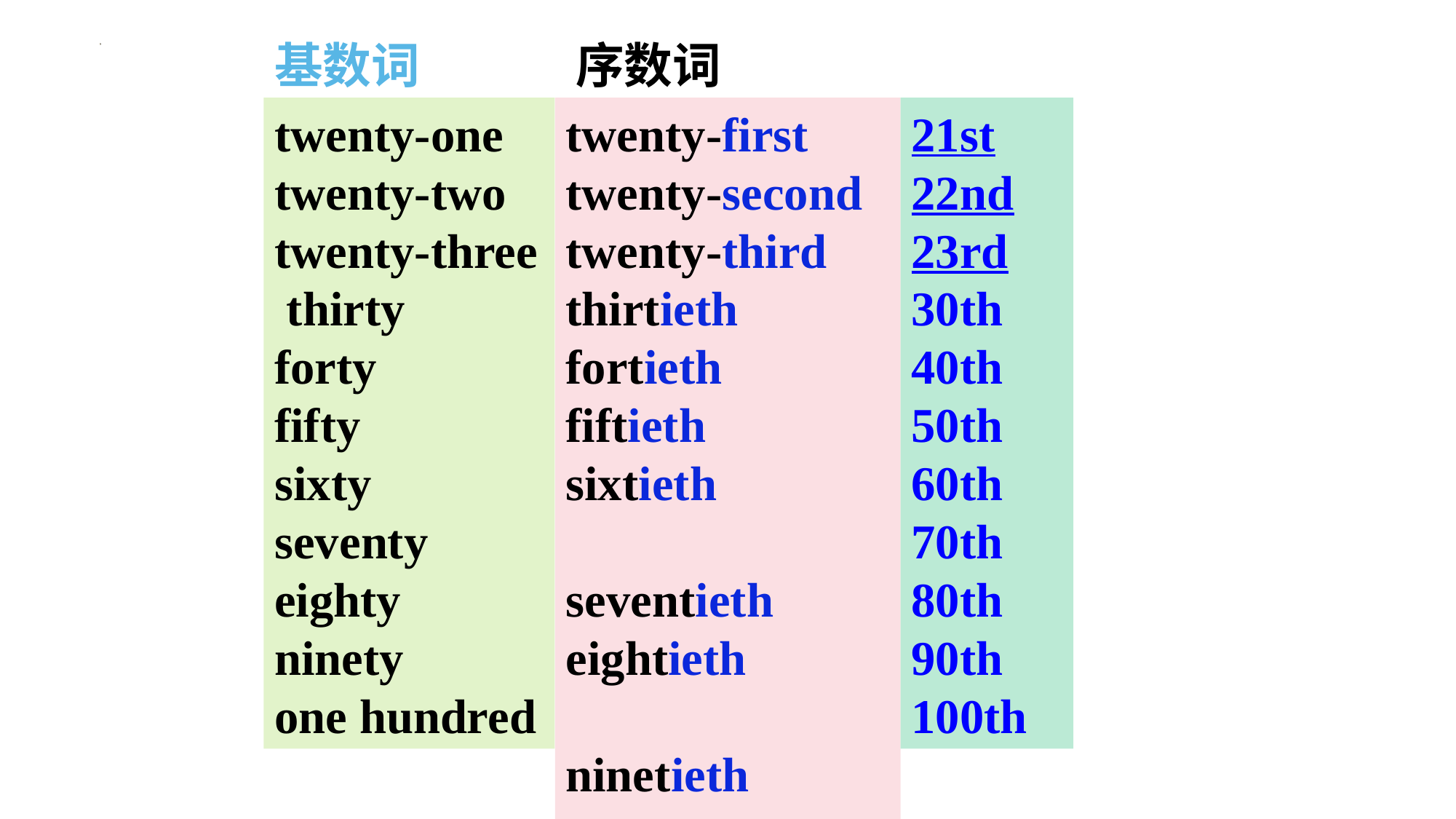

基数词              序数词
twenty-one twenty-two twenty-three  thirty         forty           fifty            sixty      seventy    eighty      ninety
one hundred
twenty-first
twenty-second
twenty-third
thirtieth
fortieth
fiftieth
sixtieth
seventieth
eightieth
ninetieth
one hundredth
21st 22nd 23rd 30th 40th 50th 60th    70th  80th 90th 100th